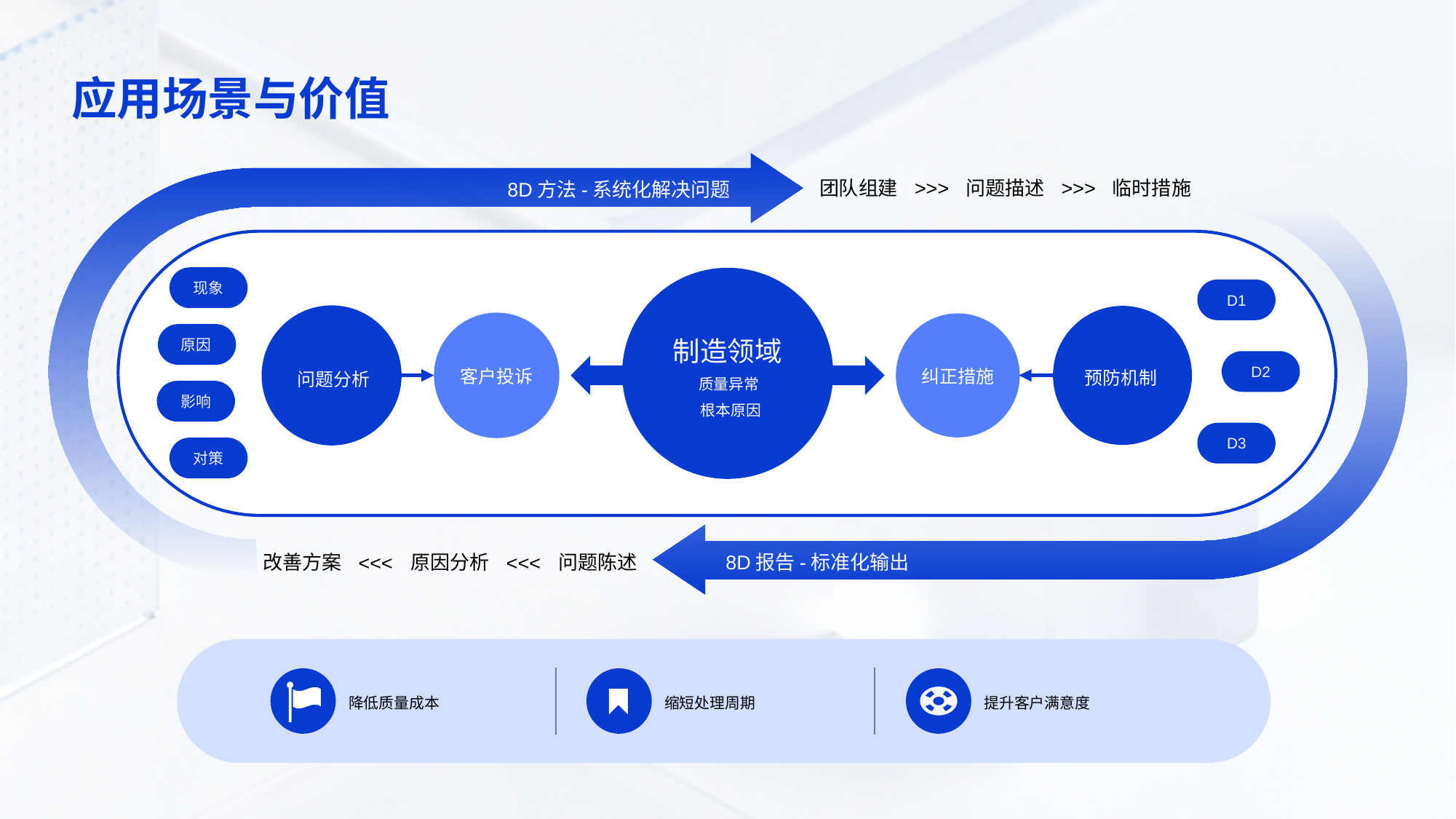

应用场景与价值
8D方法-系统化解决问题
团队组建
>>>
问题描述
>>>
临时措施

现象

D1

制造领域
原因
问题分析
预防机制

纠正措施
客户投诉
D2
质量异常

影响
根本原因

D3

对策
8D报告-标准化输出
改善方案
原因分析
问题陈述
>>>
>>>

降低质量成本
缩短处理周期
提升客户满意度